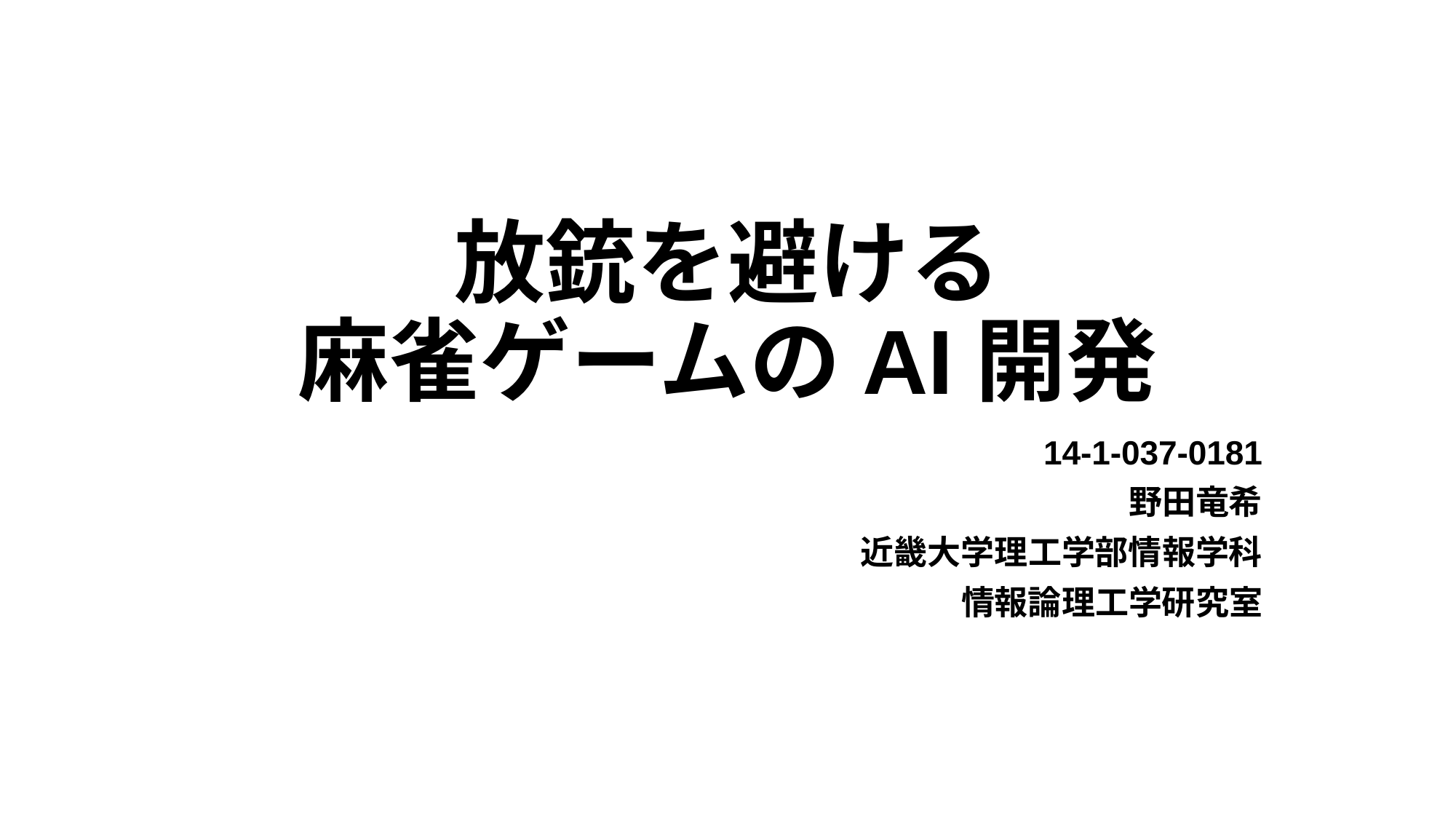

# 放銃を避ける 麻雀ゲームのAI開発
14-1-037-0181
野田竜希
近畿大学理工学部情報学科
情報論理工学研究室